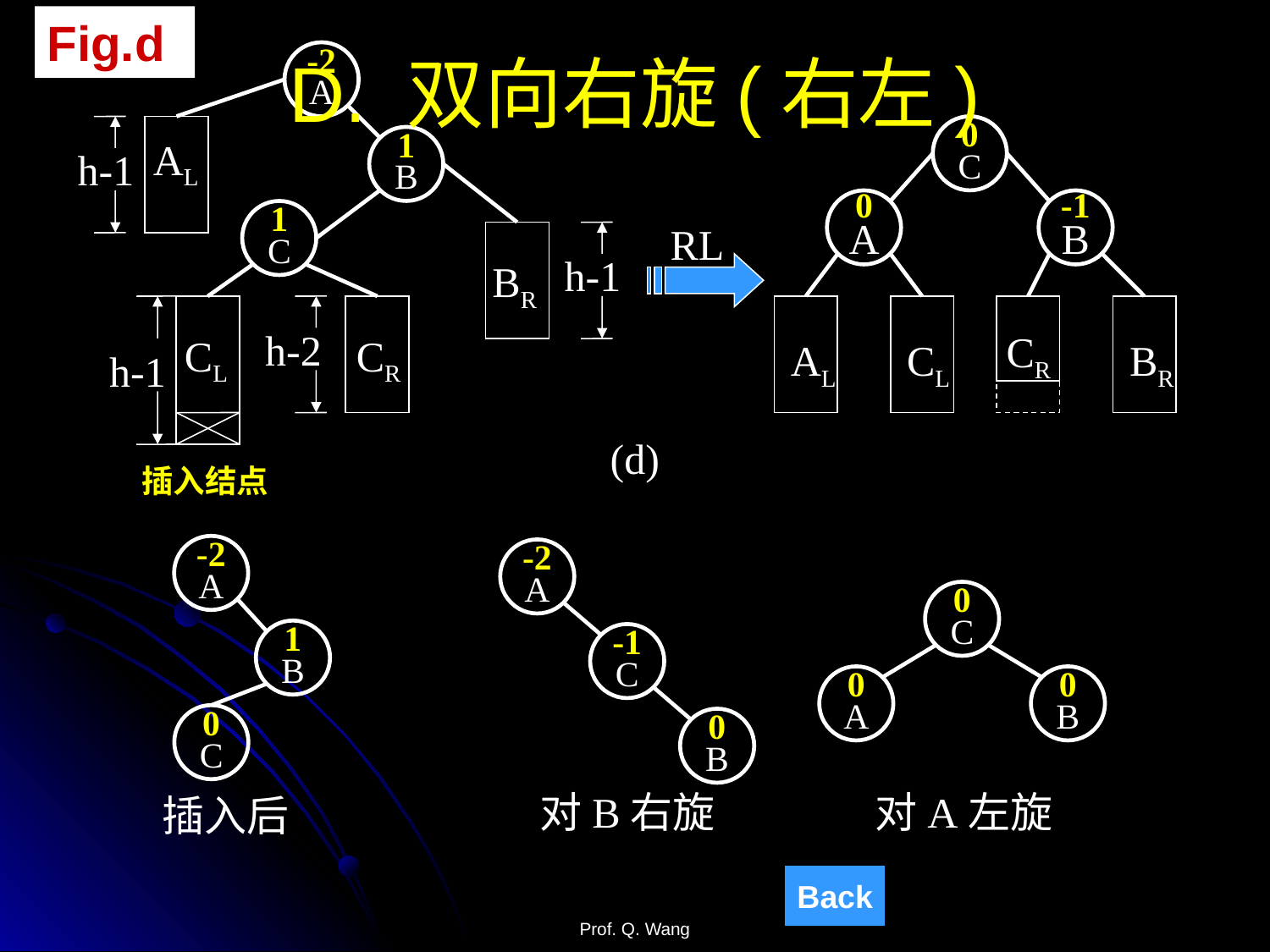

Fig.d
D. 双向右旋(右左)
-2
A

h-1

AL
1
B
1
C

BR

h-1

h-1

CL

CR

h-2

0
C
0
A
-1
B

AL

CL

CR

BR

RL

(d)
插入结点
-2
A
1
B
0
C
-2
A
-1
C
0
B
0
C
0
A
0
B
对B右旋
对A左旋
插入后
Back

Prof. Q. Wang